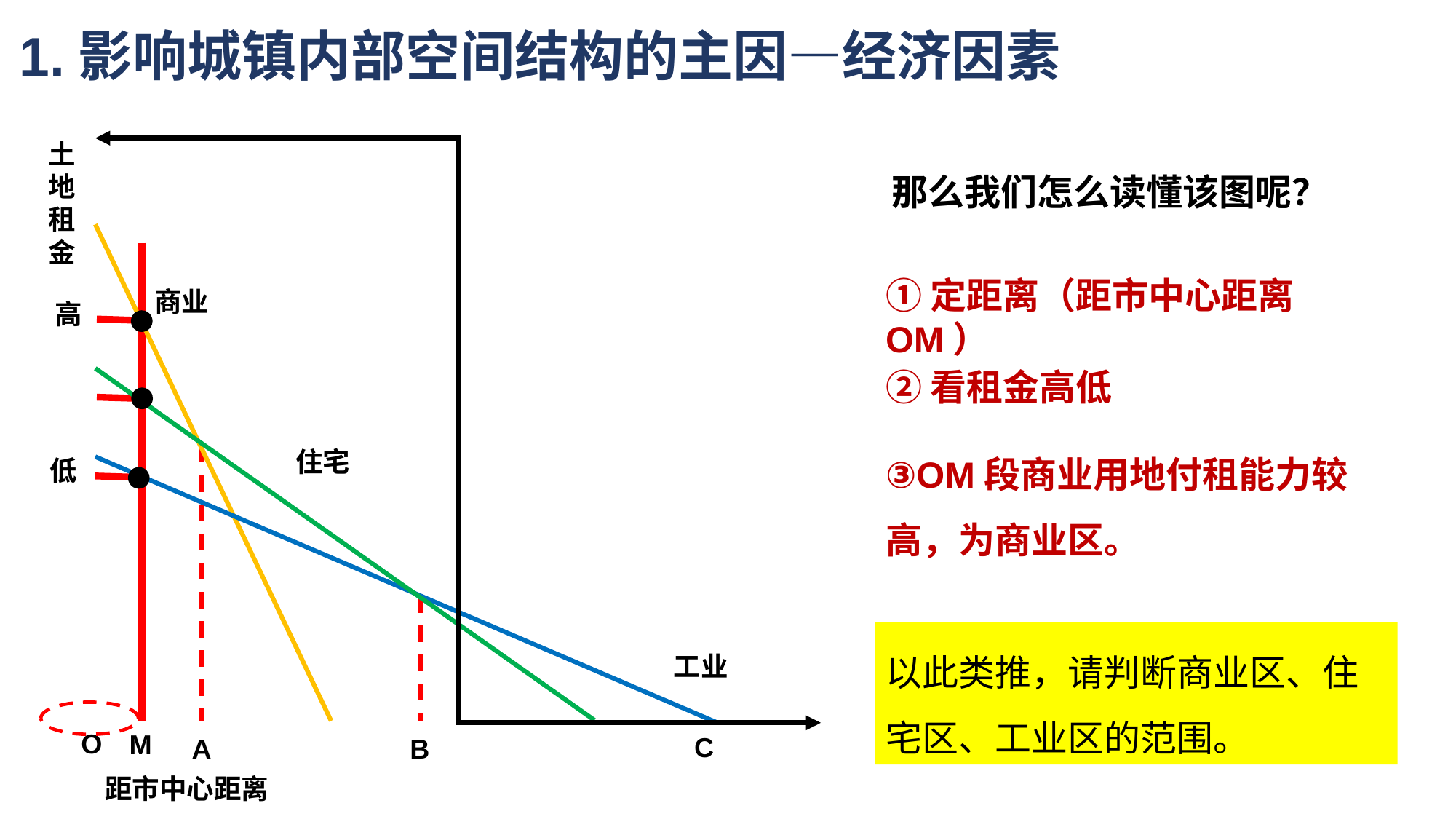

1.影响城镇内部空间结构的主因—经济因素
土地租金
O
C
A
B
商业
住宅
工业
距市中心距离
那么我们怎么读懂该图呢？
①定距离（距市中心距离OM）
高

②看租金高低

③OM段商业用地付租能力较高，为商业区。
低

以此类推，请判断商业区、住宅区、工业区的范围。

M